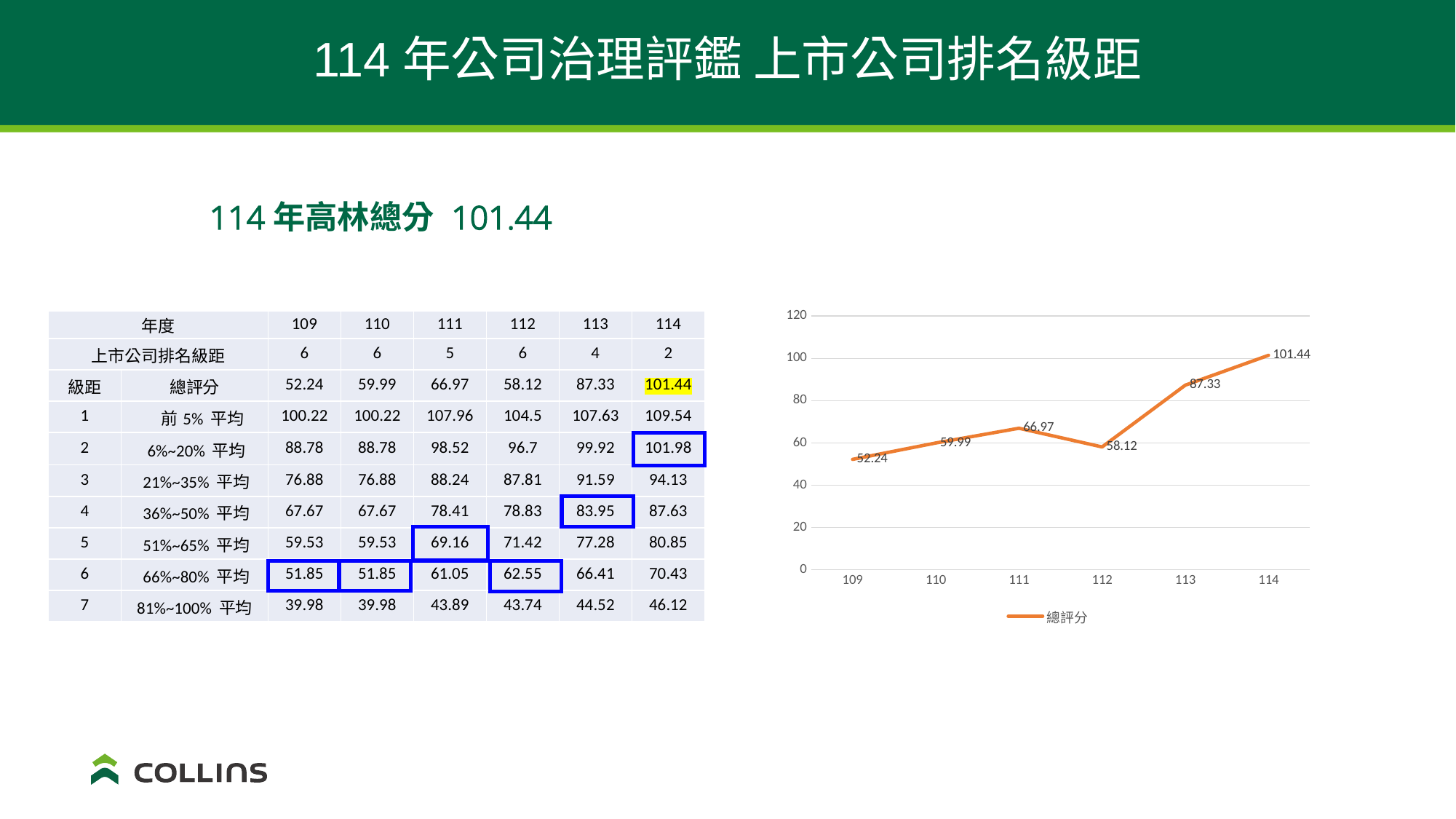

# 114年公司治理評鑑 上市公司排名級距
114年高林總分 101.44

### Chart

| Category |  |
|---|---|
| 109 | 52.24 |
| 110 | 59.99 |
| 111 | 66.97 |
| 112 | 58.12 |
| 113 | 87.33 |
| 114 | 101.44 |
| 年度 |  | 109 | 110 | 111 | 112 | 113 | 114 |
| --- | --- | --- | --- | --- | --- | --- | --- |
| 上市公司排名級距 |  | 6 | 6 | 5 | 6 | 4 | 2 |
| 級距 | 總評分 | 52.24 | 59.99 | 66.97 | 58.12 | 87.33 | 101.44 |
| 1 | 前5% 平均 | 100.22 | 100.22 | 107.96 | 104.5 | 107.63 | 109.54 |
| 2 | 6%~20% 平均 | 88.78 | 88.78 | 98.52 | 96.7 | 99.92 | 101.98 |
| 3 | 21%~35% 平均 | 76.88 | 76.88 | 88.24 | 87.81 | 91.59 | 94.13 |
| 4 | 36%~50% 平均 | 67.67 | 67.67 | 78.41 | 78.83 | 83.95 | 87.63 |
| 5 | 51%~65% 平均 | 59.53 | 59.53 | 69.16 | 71.42 | 77.28 | 80.85 |
| 6 | 66%~80% 平均 | 51.85 | 51.85 | 61.05 | 62.55 | 66.41 | 70.43 |
| 7 | 81%~100% 平均 | 39.98 | 39.98 | 43.89 | 43.74 | 44.52 | 46.12 |